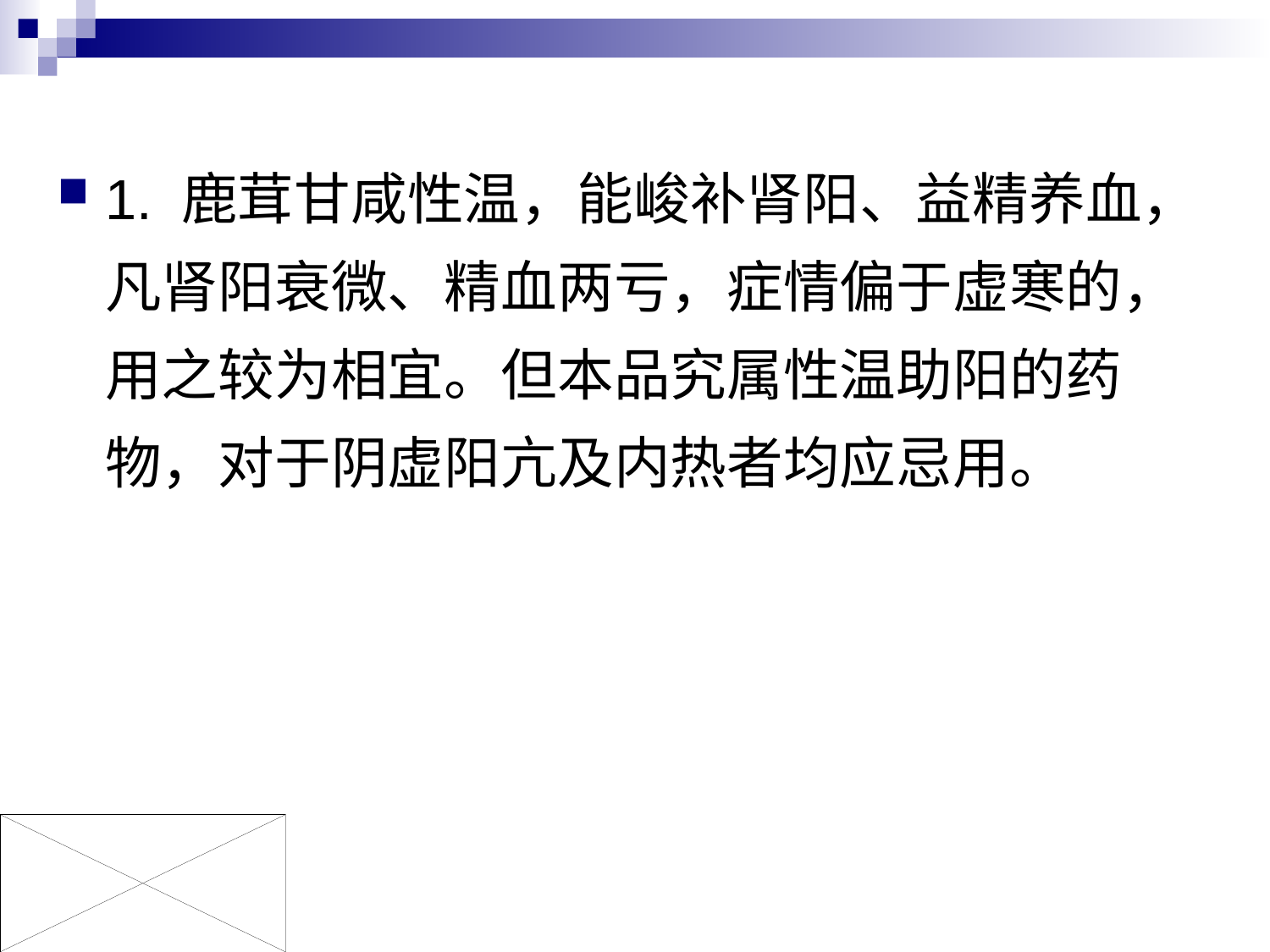

# 1. 鹿茸甘咸性温，能峻补肾阳、益精养血，凡肾阳衰微、精血两亏，症情偏于虚寒的，用之较为相宜。但本品究属性温助阳的药物，对于阴虚阳亢及内热者均应忌用。